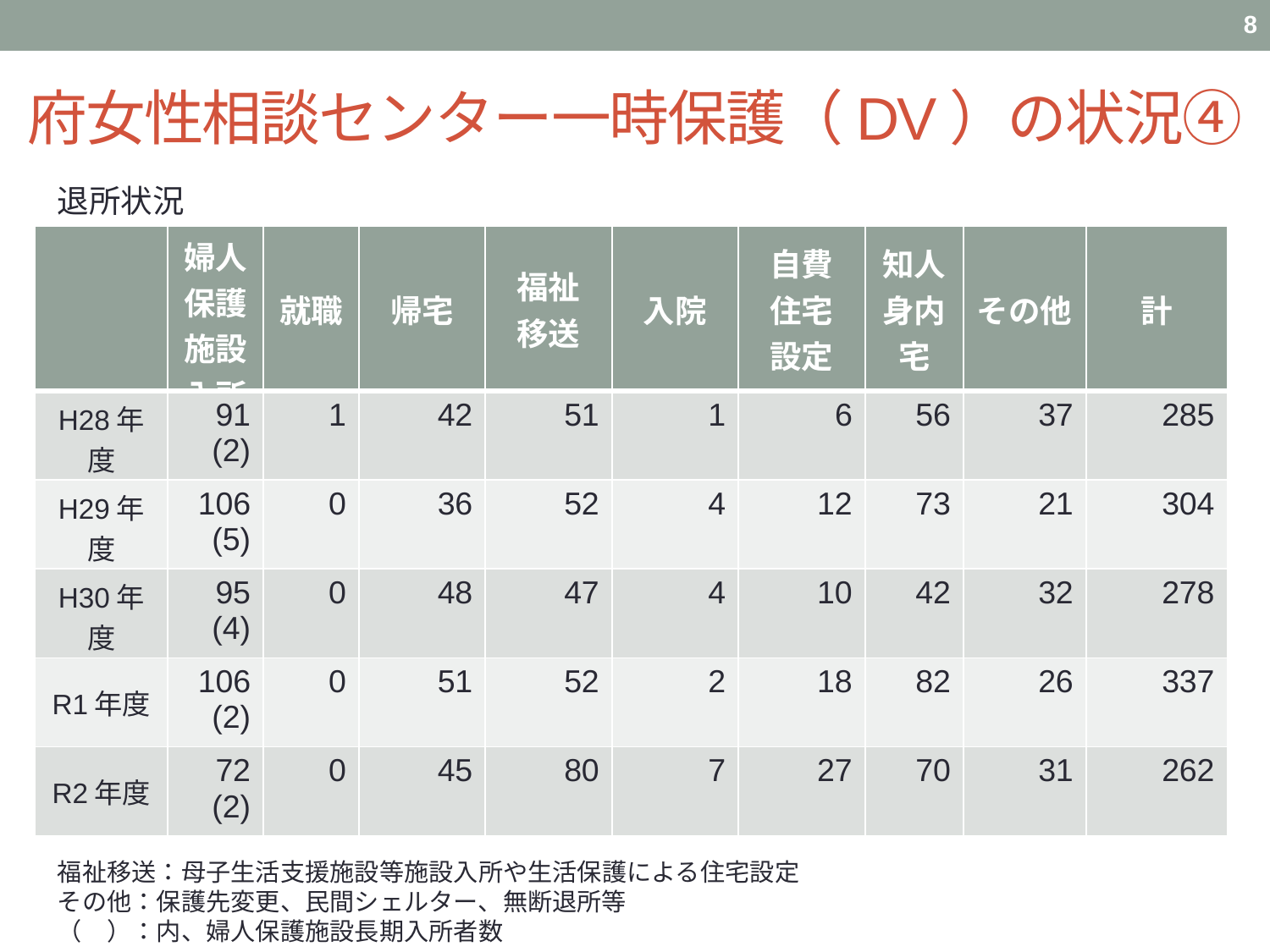

8
# 府女性相談センター一時保護（DV）の状況④
退所状況
|  | 婦人保護施設入所 | 就職 | 帰宅 | 福祉 移送 | 入院 | 自費 住宅 設定 | 知人身内宅 | その他 | 計 |
| --- | --- | --- | --- | --- | --- | --- | --- | --- | --- |
| H28年度 | 91 (2) | 1 | 42 | 51 | 1 | 6 | 56 | 37 | 285 |
| H29年度 | 106 (5) | 0 | 36 | 52 | 4 | 12 | 73 | 21 | 304 |
| H30年度 | 95 (4) | 0 | 48 | 47 | 4 | 10 | 42 | 32 | 278 |
| R1年度 | 106 (2) | 0 | 51 | 52 | 2 | 18 | 82 | 26 | 337 |
| R2年度 | 72 (2) | 0 | 45 | 80 | 7 | 27 | 70 | 31 | 262 |
福祉移送：母子生活支援施設等施設入所や生活保護による住宅設定
その他：保護先変更、民間シェルター、無断退所等
（　）：内、婦人保護施設長期入所者数